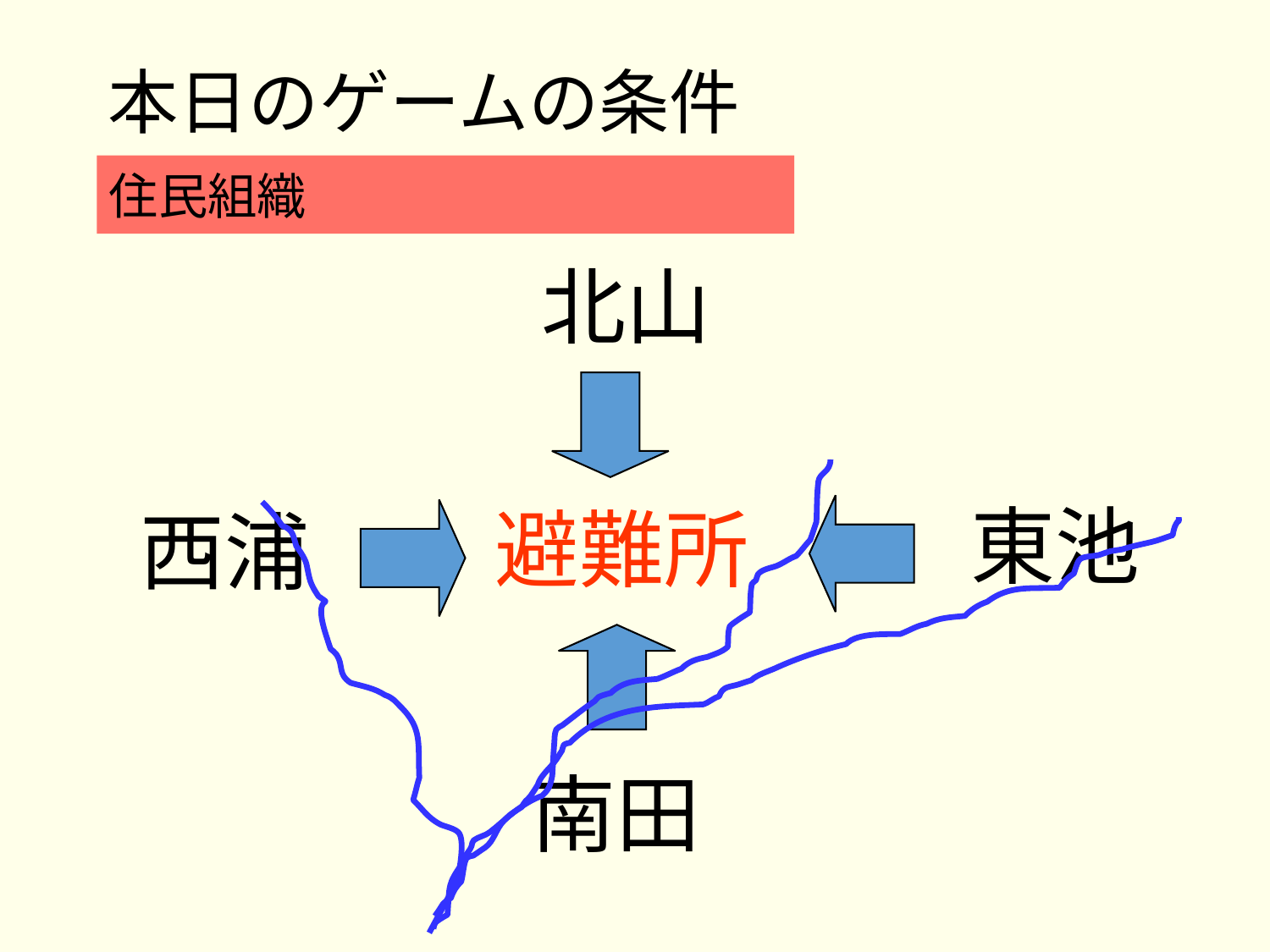

本日のゲームの条件
住民組織
北山

東池
西浦

避難所

南田